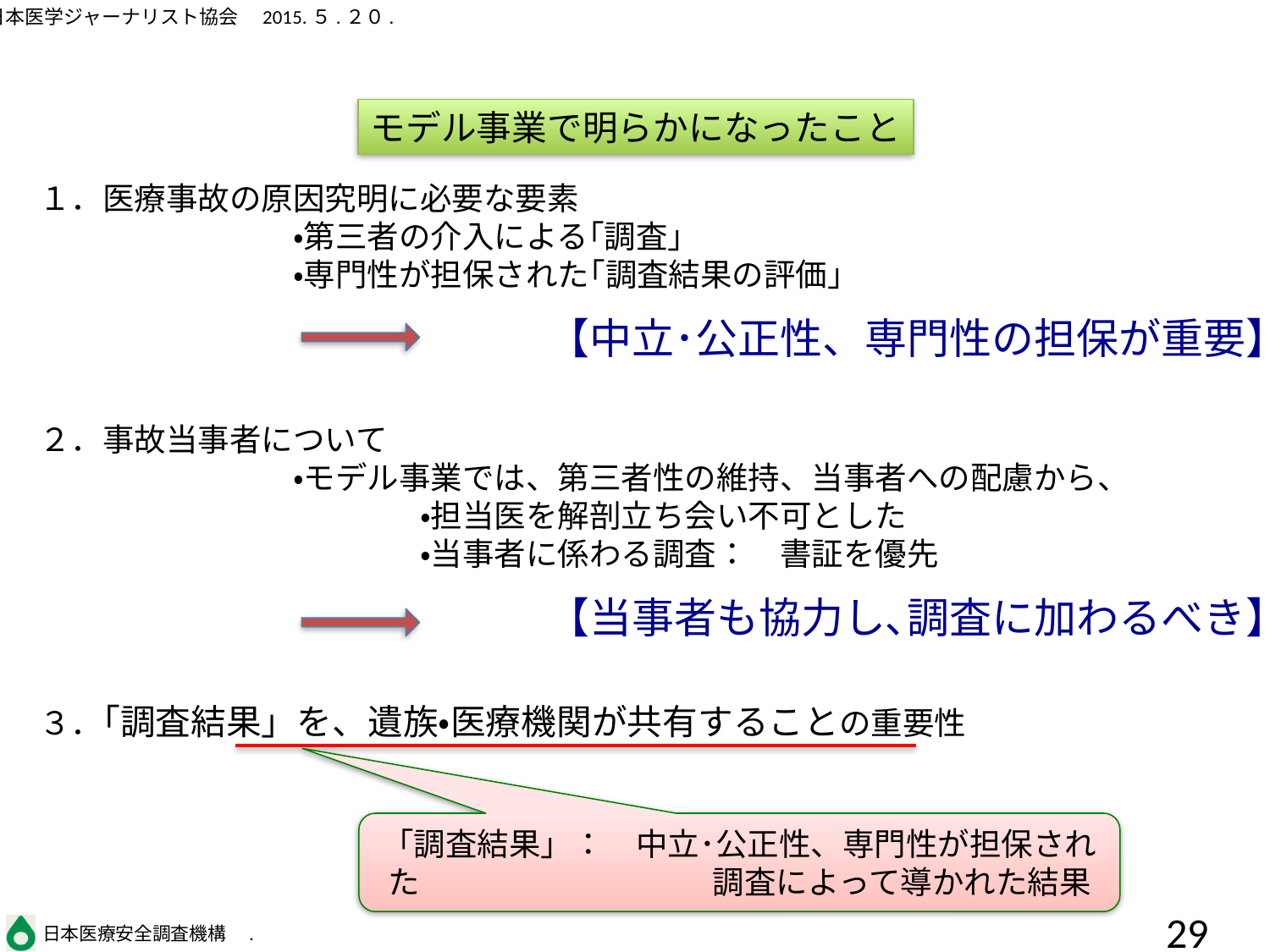

モデル事業で明らかになったこと
１．医療事故の原因究明に必要な要素
　		・第三者の介入による｢調査」
		・専門性が担保された｢調査結果の評価｣

　　　　			【中立･公正性、専門性の担保が重要】

２．事故当事者について
		・モデル事業では、第三者性の維持、当事者への配慮から、
		　	・担当医を解剖立ち会い不可とした
			・当事者に係わる調査：　書証を優先

	　			【当事者も協力し､調査に加わるべき】

３．｢調査結果」を、遺族・医療機関が共有することの重要性

「調査結果」：　中立･公正性、専門性が担保された		　　 調査によって導かれた結果